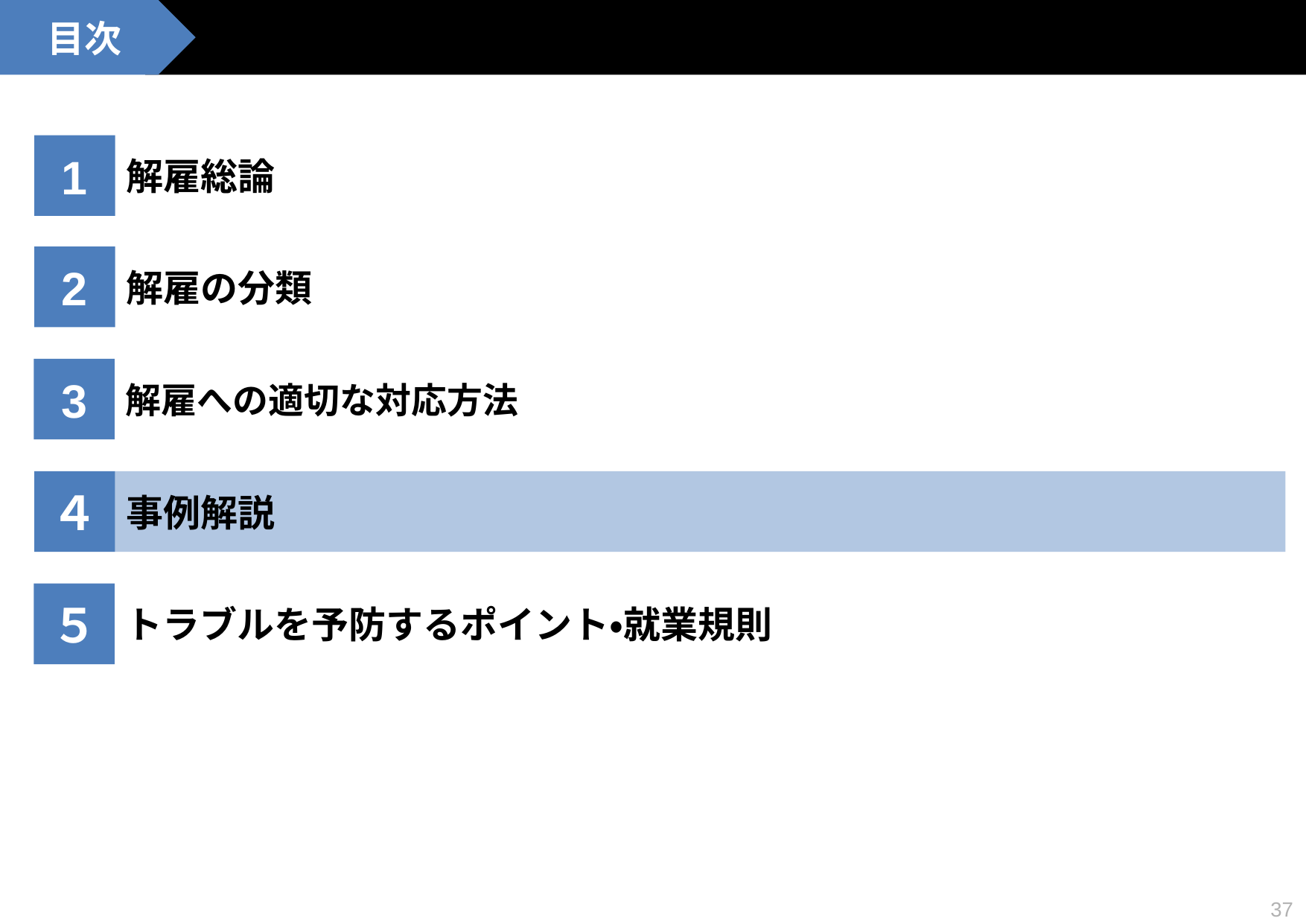

目次
1
解雇総論
2
解雇の分類
3
解雇への適切な対応方法
４
事例解説

５
トラブルを予防するポイント・就業規則
37